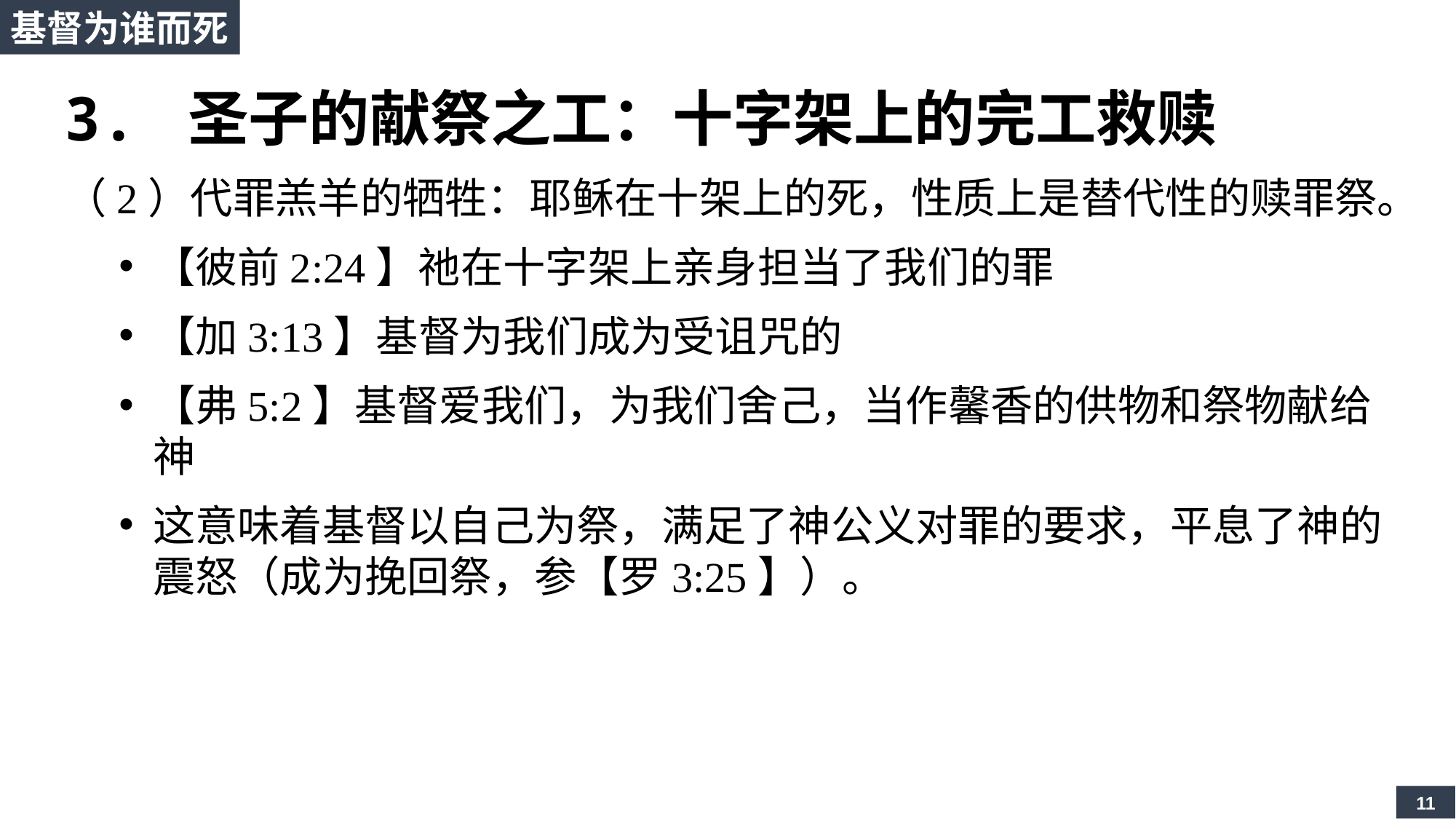

基督为谁而死
3. 圣子的献祭之工：十字架上的完工救赎
（2）代罪羔羊的牺牲：耶稣在十架上的死，性质上是替代性的赎罪祭。
【彼前2:24】祂在十字架上亲身担当了我们的罪
【加3:13】基督为我们成为受诅咒的
【弗5:2】基督爱我们，为我们舍己，当作馨香的供物和祭物献给神
这意味着基督以自己为祭，满足了神公义对罪的要求，平息了神的震怒（成为挽回祭，参【罗3:25】）。
11